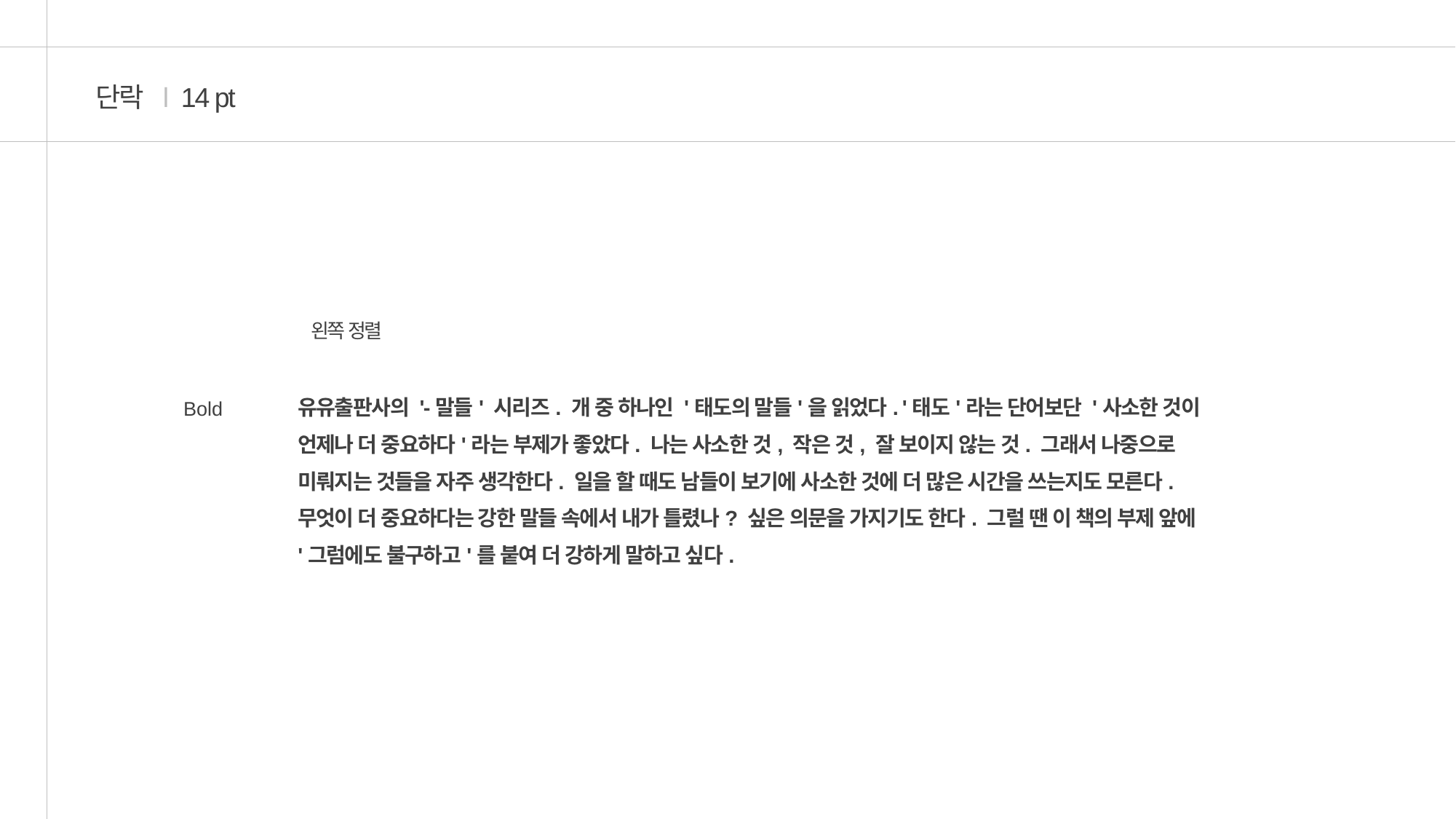

단락  l  14 pt
왼쪽 정렬
유유출판사의 '-말들' 시리즈. 개 중 하나인 '태도의 말들'을 읽었다. '태도'라는 단어보단 '사소한 것이 언제나 더 중요하다'라는 부제가 좋았다. 나는 사소한 것, 작은 것, 잘 보이지 않는 것. 그래서 나중으로 미뤄지는 것들을 자주 생각한다. 일을 할 때도 남들이 보기에 사소한 것에 더 많은 시간을 쓰는지도 모른다. 무엇이 더 중요하다는 강한 말들 속에서 내가 틀렸나? 싶은 의문을 가지기도 한다. 그럴 땐 이 책의 부제 앞에 '그럼에도 불구하고'를 붙여 더 강하게 말하고 싶다.
Bold